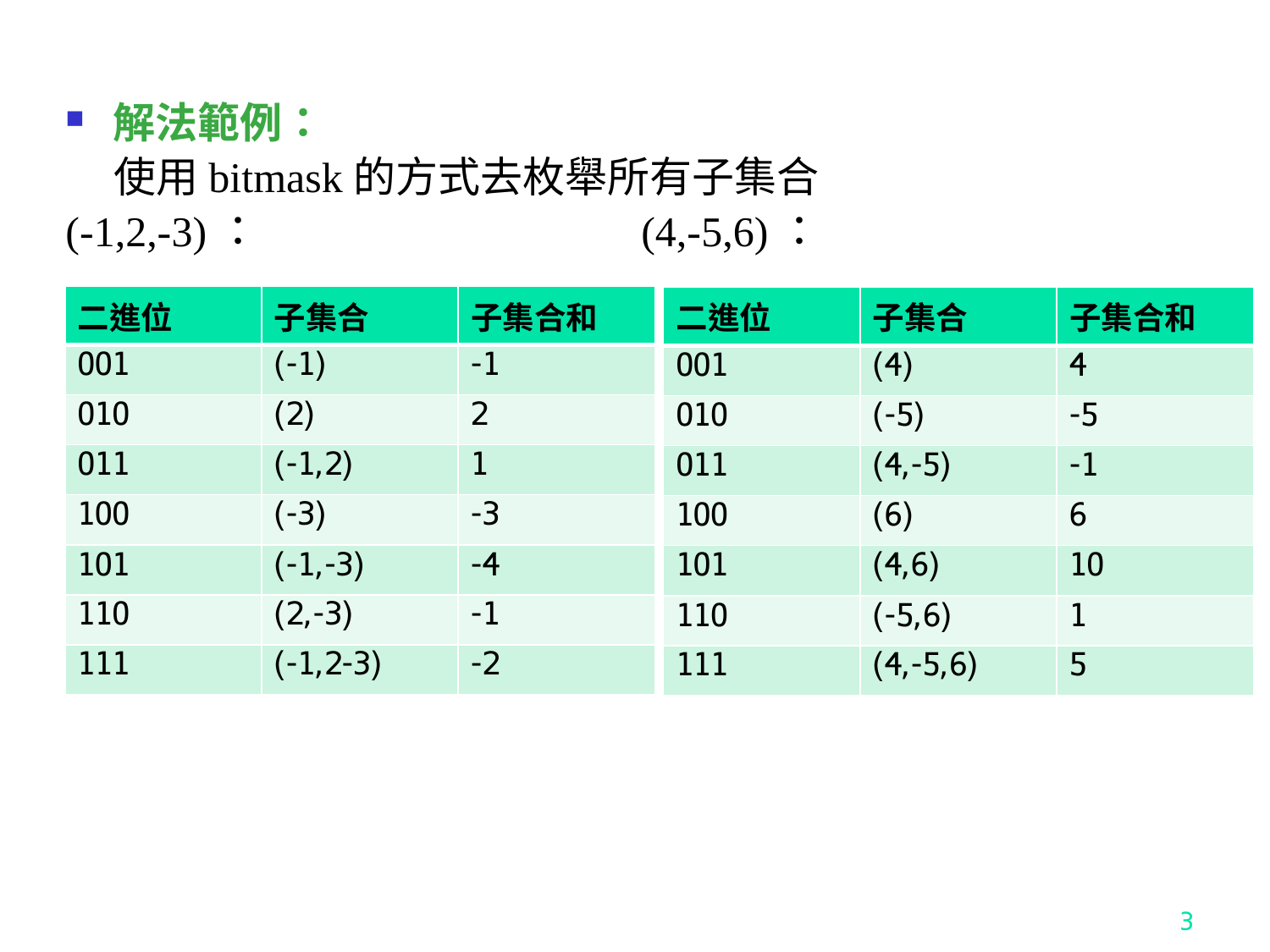

解法範例：
    使用bitmask的方式去枚舉所有子集合
(-1,2,-3)：                                       (4,-5,6)：

| 二進位 | 子集合 | 子集合和 |
| --- | --- | --- |
| 001 | (-1) | -1 |
| 010 | (2) | 2 |
| 011 | (-1,2) | 1 |
| 100 | (-3) | -3 |
| 101 | (-1,-3) | -4 |
| 110 | (2,-3) | -1 |
| 111 | (-1,2-3) | -2 |
| 二進位 | 子集合 | 子集合和 |
| --- | --- | --- |
| 001 | (4) | 4 |
| 010 | (-5) | -5 |
| 011 | (4,-5) | -1 |
| 100 | (6) | 6 |
| 101 | (4,6) | 10 |
| 110 | (-5,6) | 1 |
| 111 | (4,-5,6) | 5 |
3